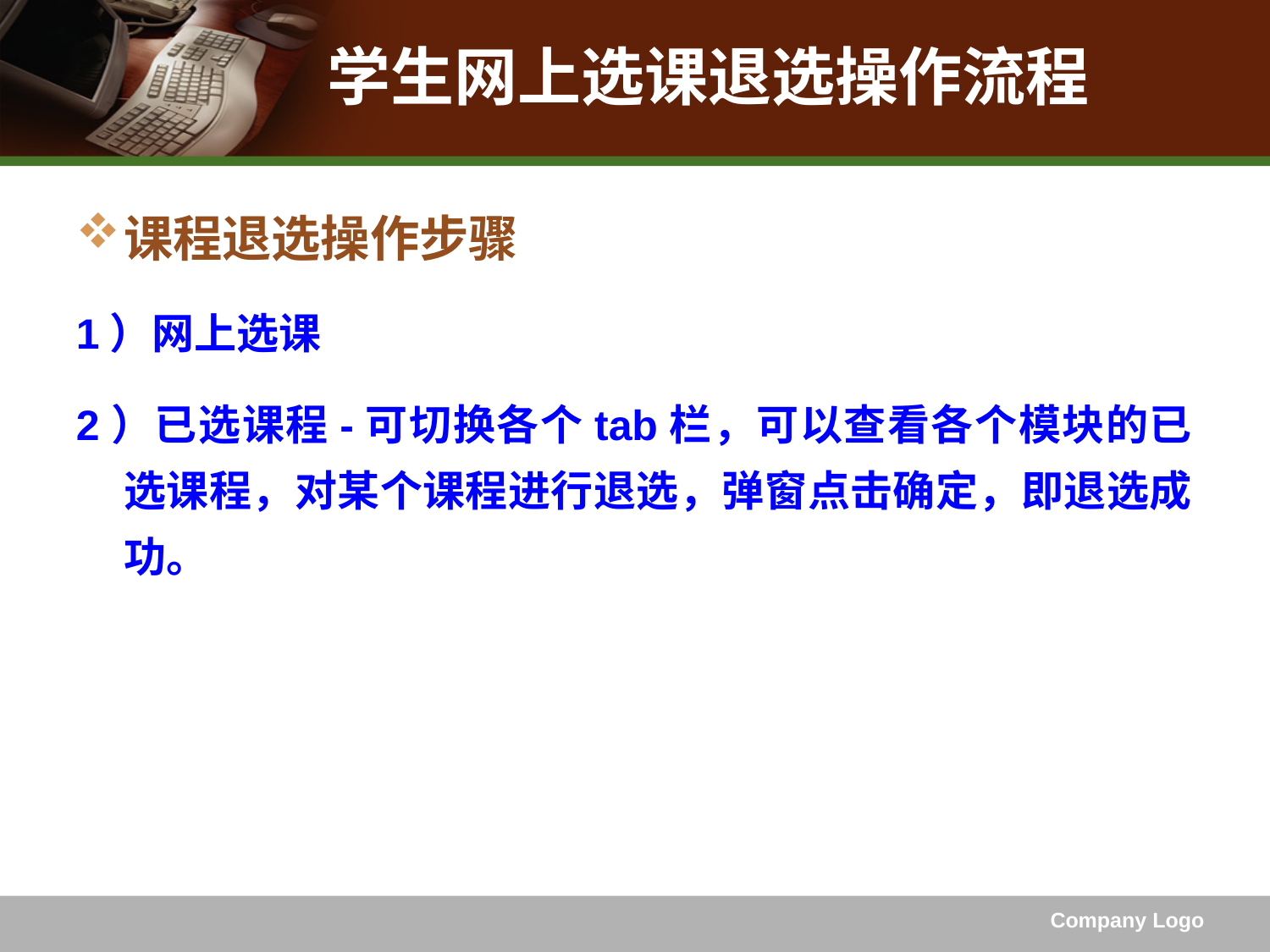

# 学生网上选课退选操作流程
课程退选操作步骤
1）网上选课
2）已选课程-可切换各个tab栏，可以查看各个模块的已选课程，对某个课程进行退选，弹窗点击确定，即退选成功。
Company Logo